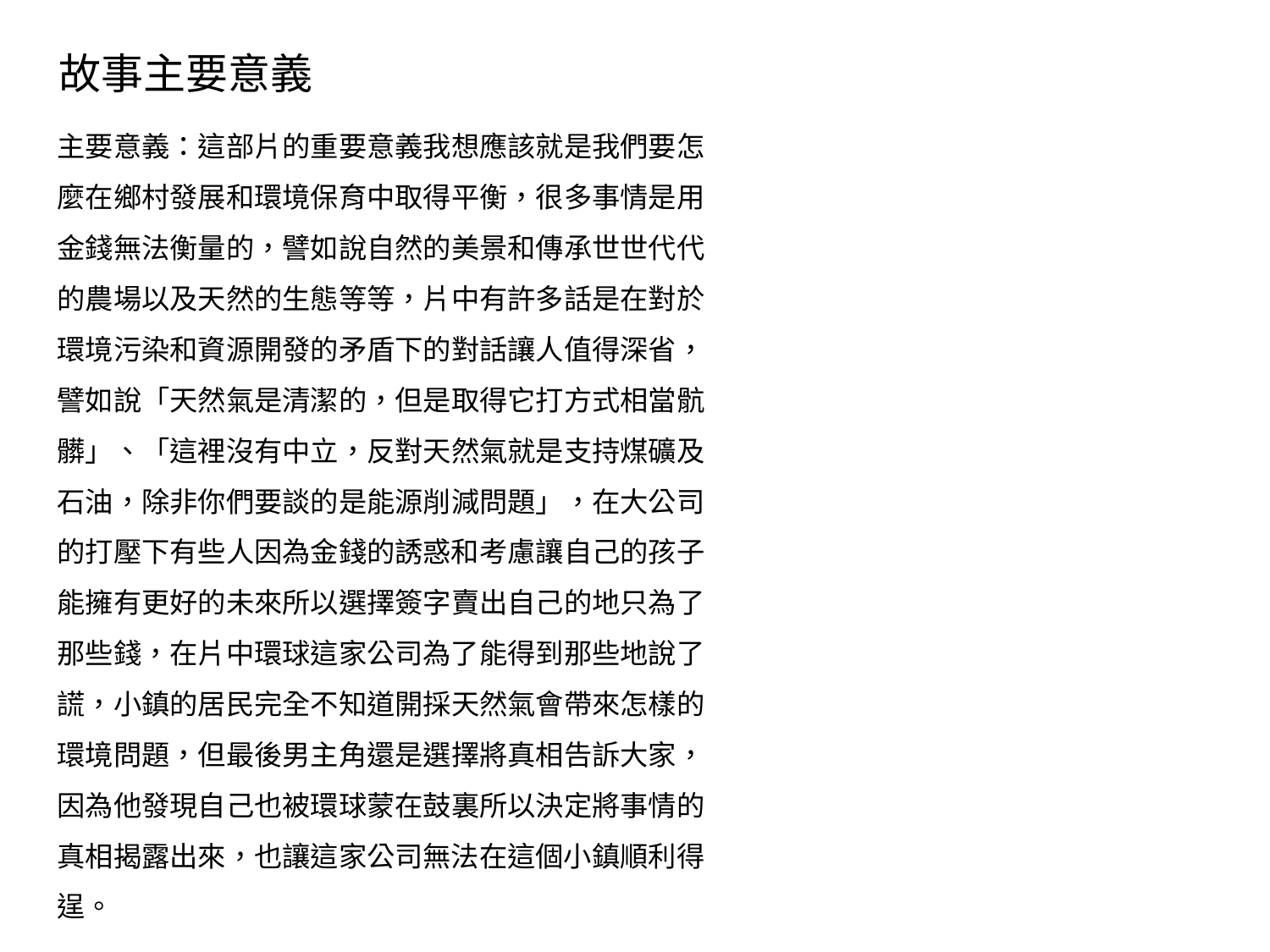

故事主要意義
主要意義：這部片的重要意義我想應該就是我們要怎麼在鄉村發展和環境保育中取得平衡，很多事情是用金錢無法衡量的，譬如說自然的美景和傳承世世代代的農場以及天然的生態等等，片中有許多話是在對於環境污染和資源開發的矛盾下的對話讓人值得深省，譬如說「天然氣是清潔的，但是取得它打方式相當骯髒」、「這裡沒有中立，反對天然氣就是支持煤礦及石油，除非你們要談的是能源削減問題」，在大公司的打壓下有些人因為金錢的誘惑和考慮讓自己的孩子能擁有更好的未來所以選擇簽字賣出自己的地只為了那些錢，在片中環球這家公司為了能得到那些地說了謊，小鎮的居民完全不知道開採天然氣會帶來怎樣的環境問題，但最後男主角還是選擇將真相告訴大家，因為他發現自己也被環球蒙在鼓裏所以決定將事情的真相揭露出來，也讓這家公司無法在這個小鎮順利得逞。